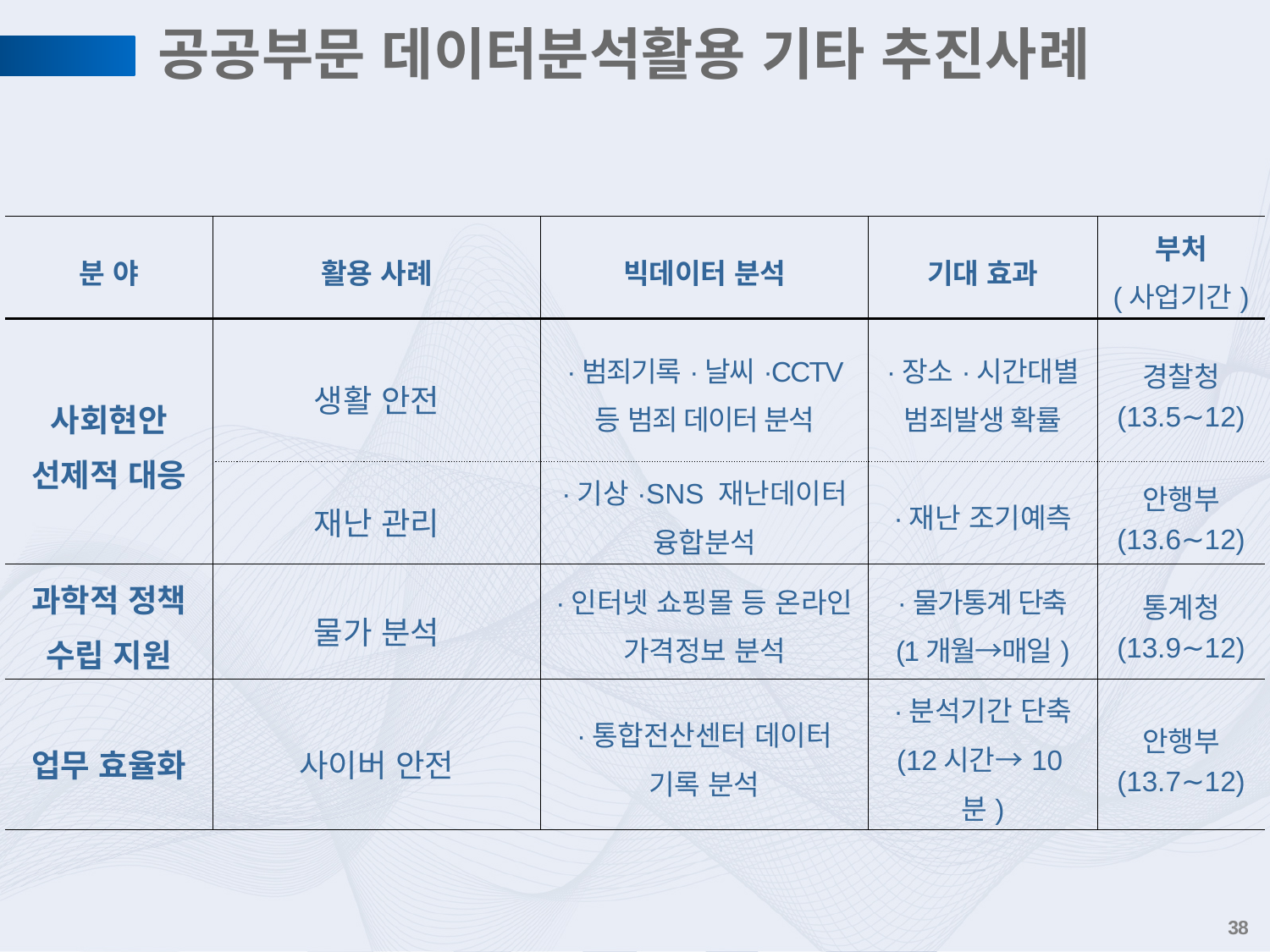

# 공공부문 데이터분석활용 기타 추진사례
| 분 야 | 활용 사례 | 빅데이터 분석 | 기대 효과 | 부처 (사업기간) |
| --- | --- | --- | --- | --- |
| 사회현안 선제적 대응 | 생활 안전 | ·범죄기록·날씨·CCTV 등 범죄 데이터 분석 | ·장소·시간대별 범죄발생 확률 | 경찰청 (13.5∼12) |
|  | 재난 관리 | ·기상·SNS 재난데이터 융합분석 | ·재난 조기예측 | 안행부 (13.6∼12) |
| 과학적 정책 수립 지원 | 물가 분석 | ·인터넷 쇼핑몰 등 온라인 가격정보 분석 | ·물가통계 단축 (1개월→매일) | 통계청 (13.9∼12) |
| 업무 효율화 | 사이버 안전 | ·통합전산센터 데이터 기록 분석 | ·분석기간 단축 (12시간→10분) | 안행부 (13.7∼12) |
38